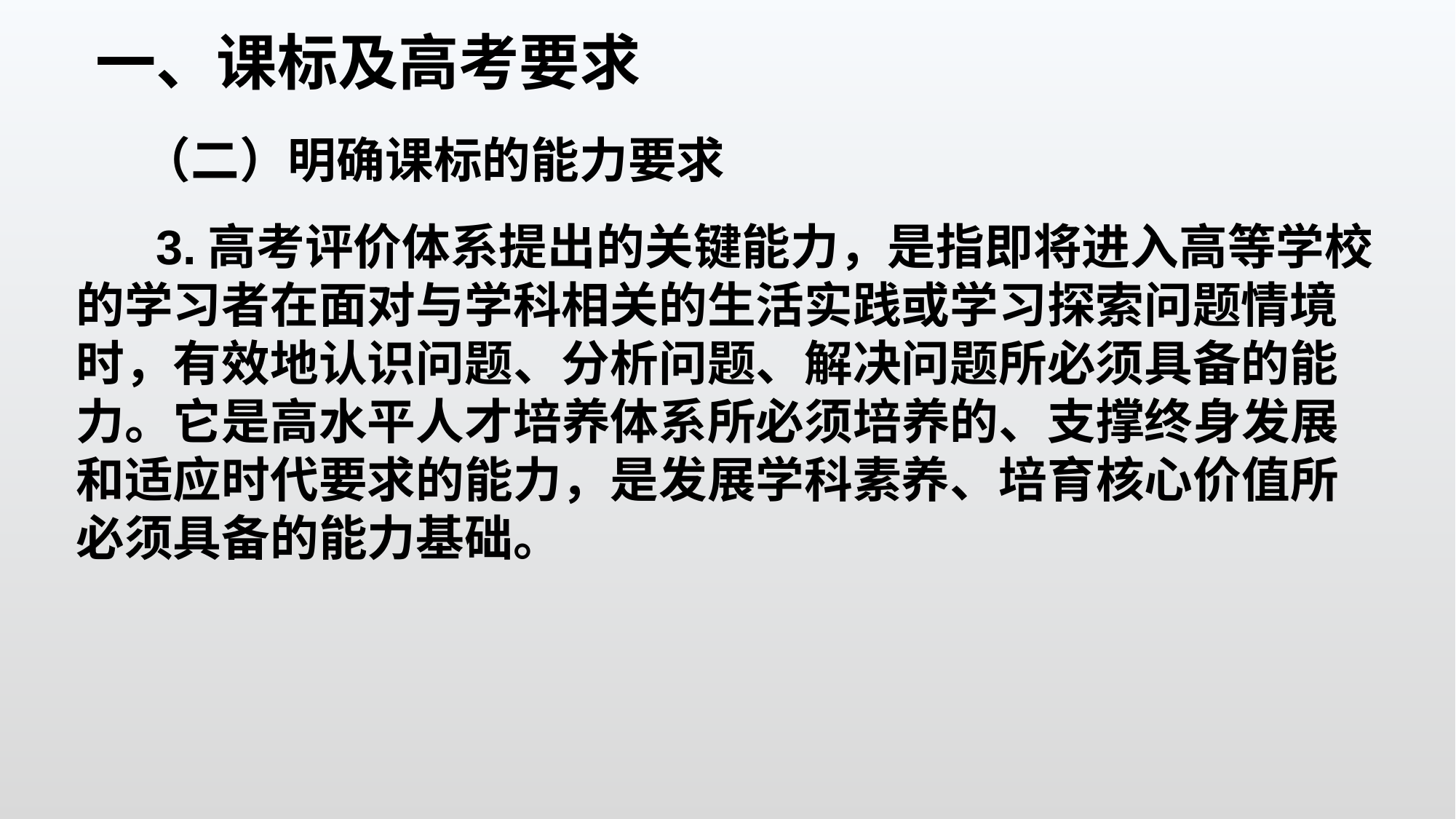

一、课标及高考要求
（二）明确课标的能力要求
3.高考评价体系提出的关键能力，是指即将进入高等学校的学习者在面对与学科相关的生活实践或学习探索问题情境时，有效地认识问题、分析问题、解决问题所必须具备的能力。它是高水平人才培养体系所必须培养的、支撑终身发展和适应时代要求的能力，是发展学科素养、培育核心价值所必须具备的能力基础。